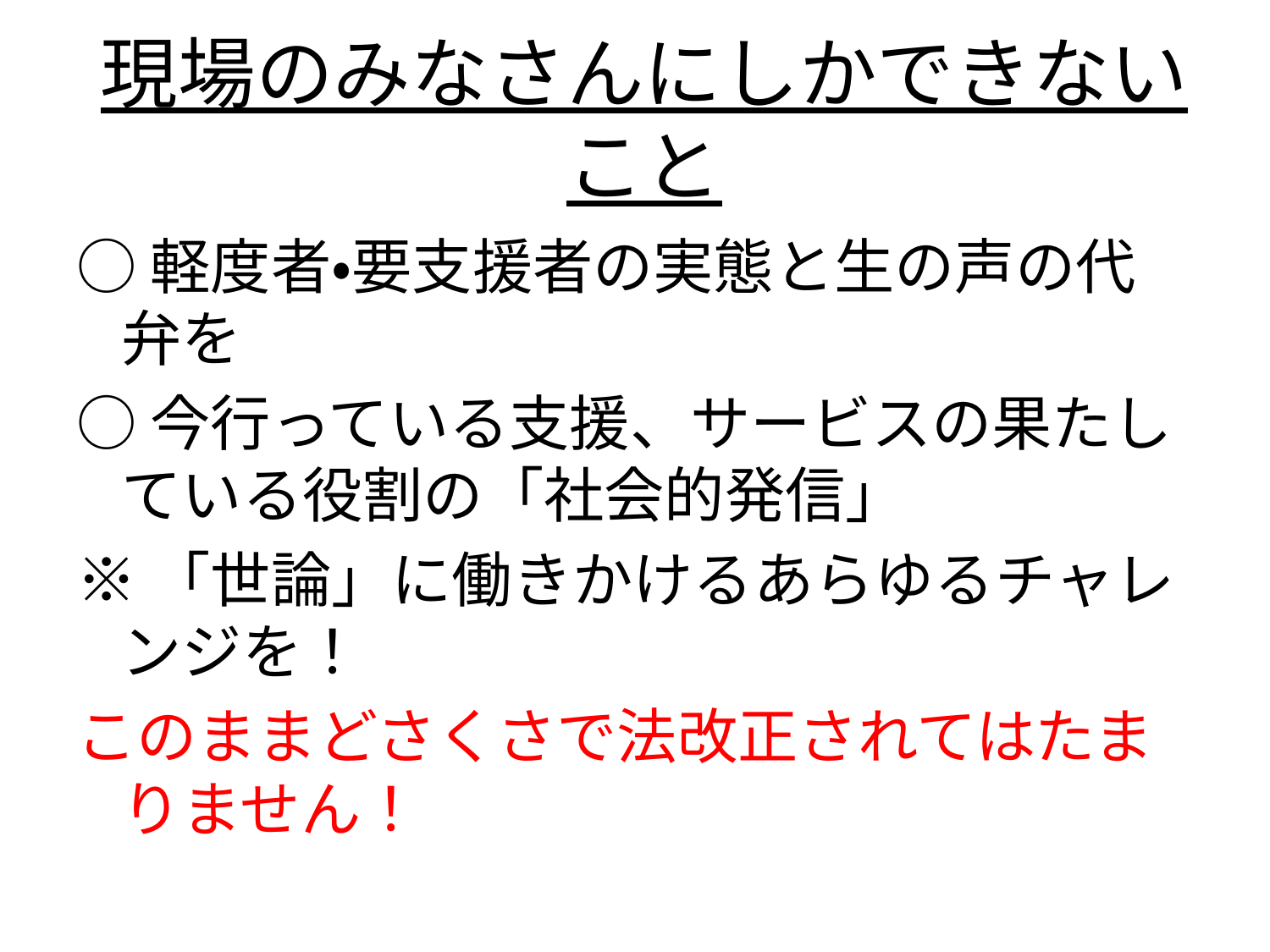

# 現場のみなさんにしかできないこと
○軽度者・要支援者の実態と生の声の代弁を
○今行っている支援、サービスの果たしている役割の「社会的発信」
※「世論」に働きかけるあらゆるチャレンジを！
このままどさくさで法改正されてはたまりません！